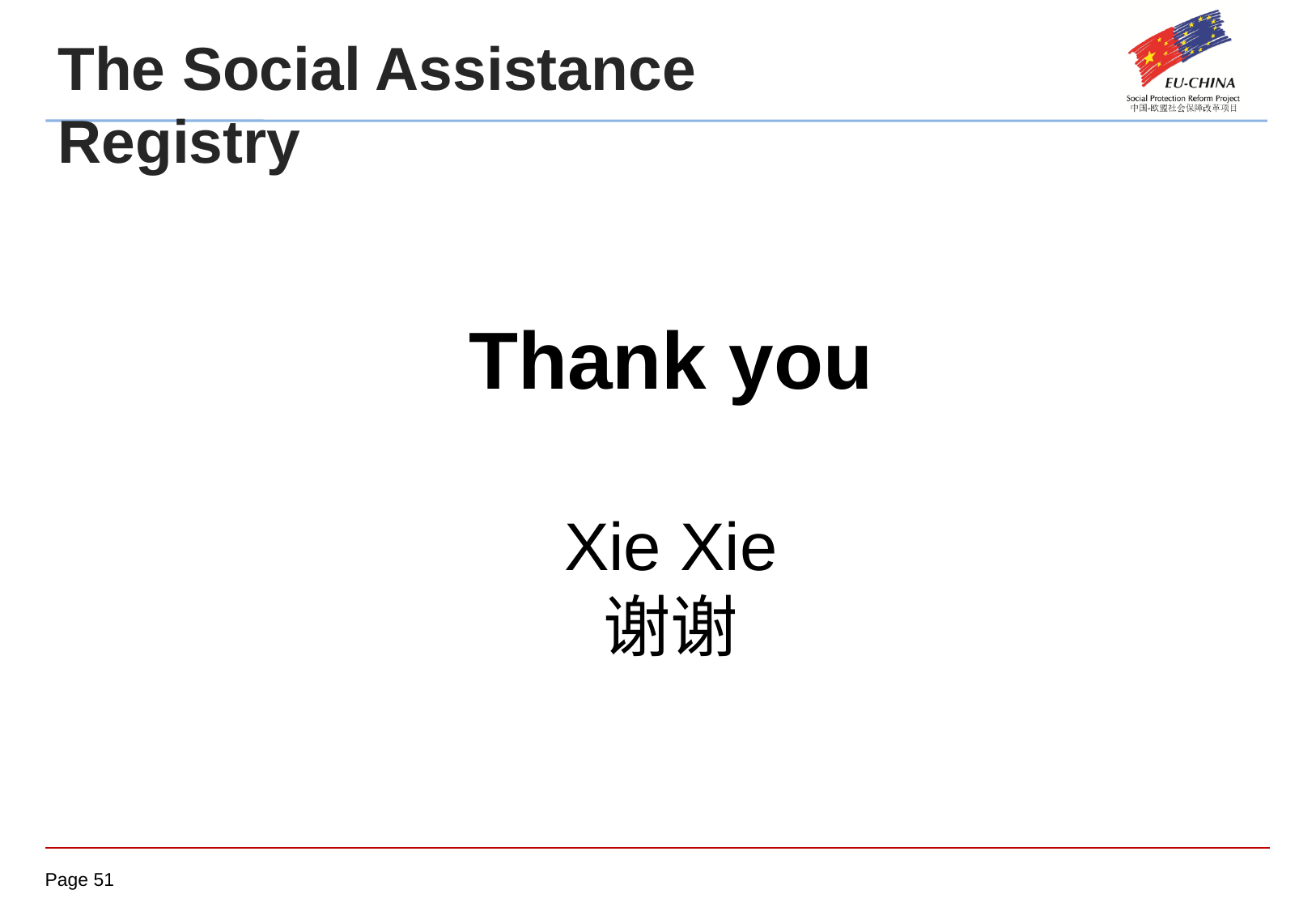

The Social Assistance Registry
Thank you

Xie Xie
谢谢